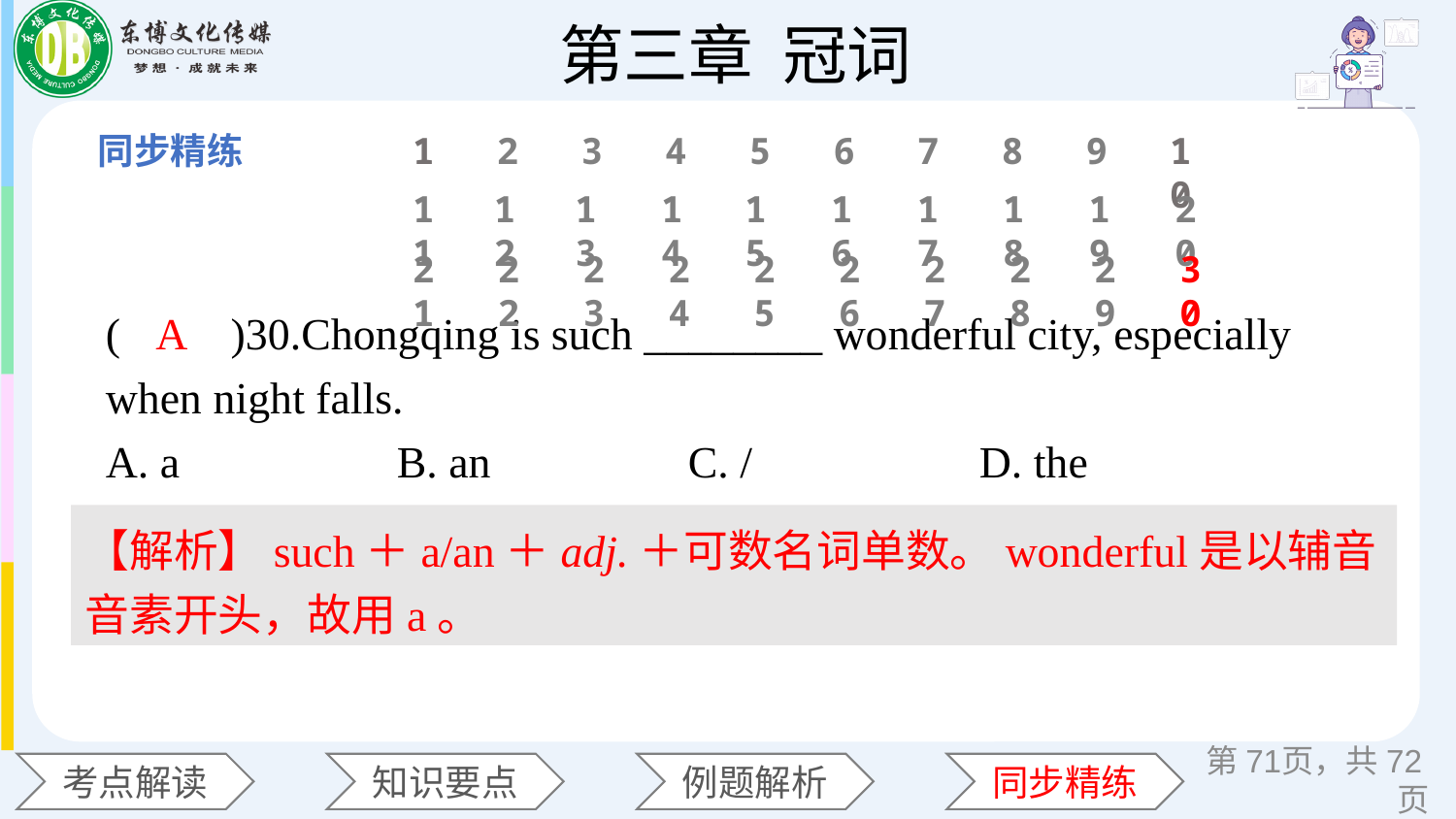

1
2
3
4
5
6
7
8
9
10
11
12
13
14
15
16
17
18
19
20
21
22
23
24
25
26
27
28
29
30
(　　)30.Chongqing is such ________ wonderful city, especially when night falls.
A. a    		B. an    		C. /    		D. the
A
【解析】such＋a/an＋adj.＋可数名词单数。wonderful是以辅音音素开头，故用a。
第71页，共72页